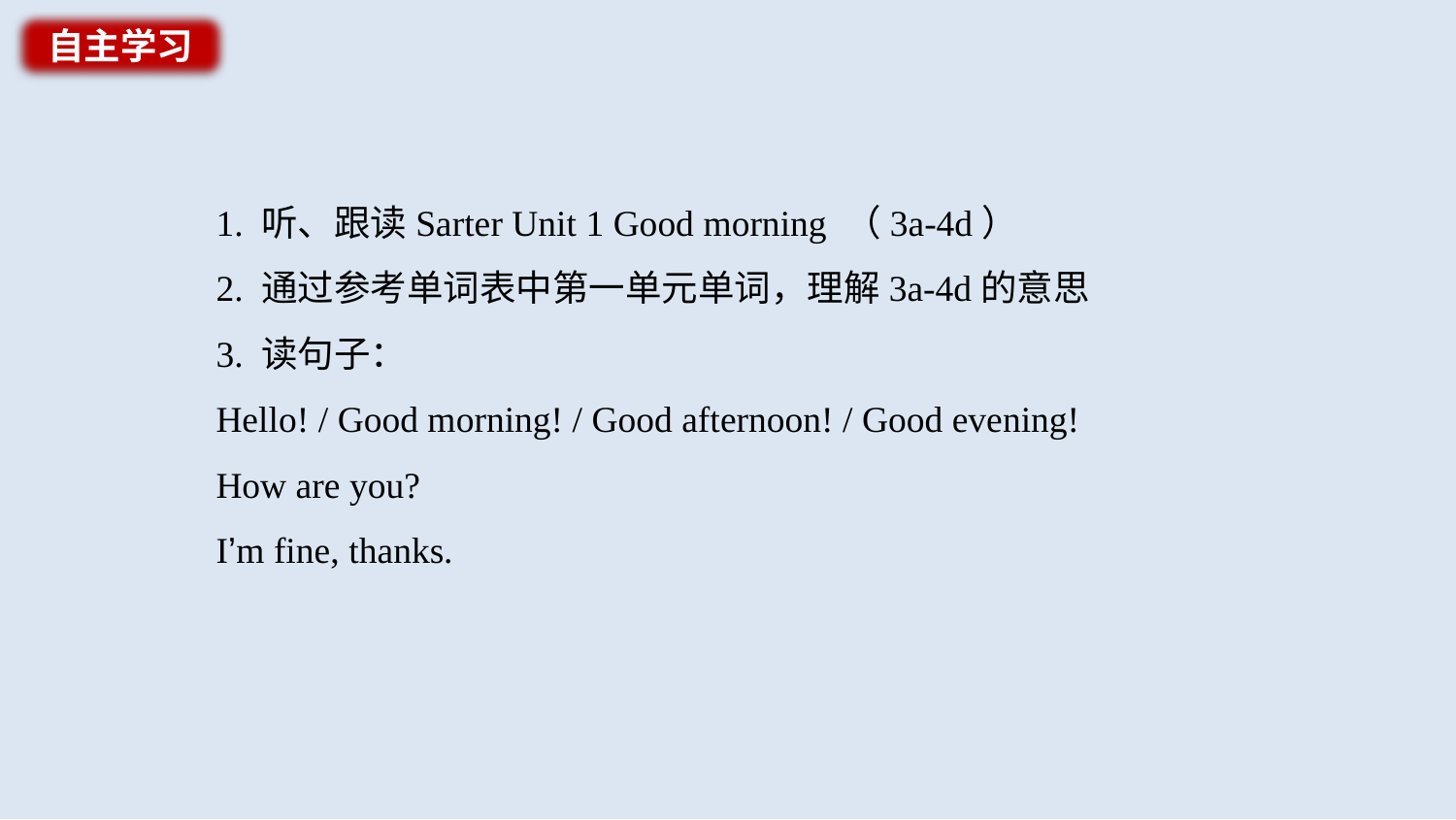

自主学习
1. 听、跟读Sarter Unit 1 Good morning （3a-4d）
2. 通过参考单词表中第一单元单词，理解3a-4d的意思
3. 读句子：
Hello! / Good morning! / Good afternoon! / Good evening!
How are you?
I’m fine, thanks.